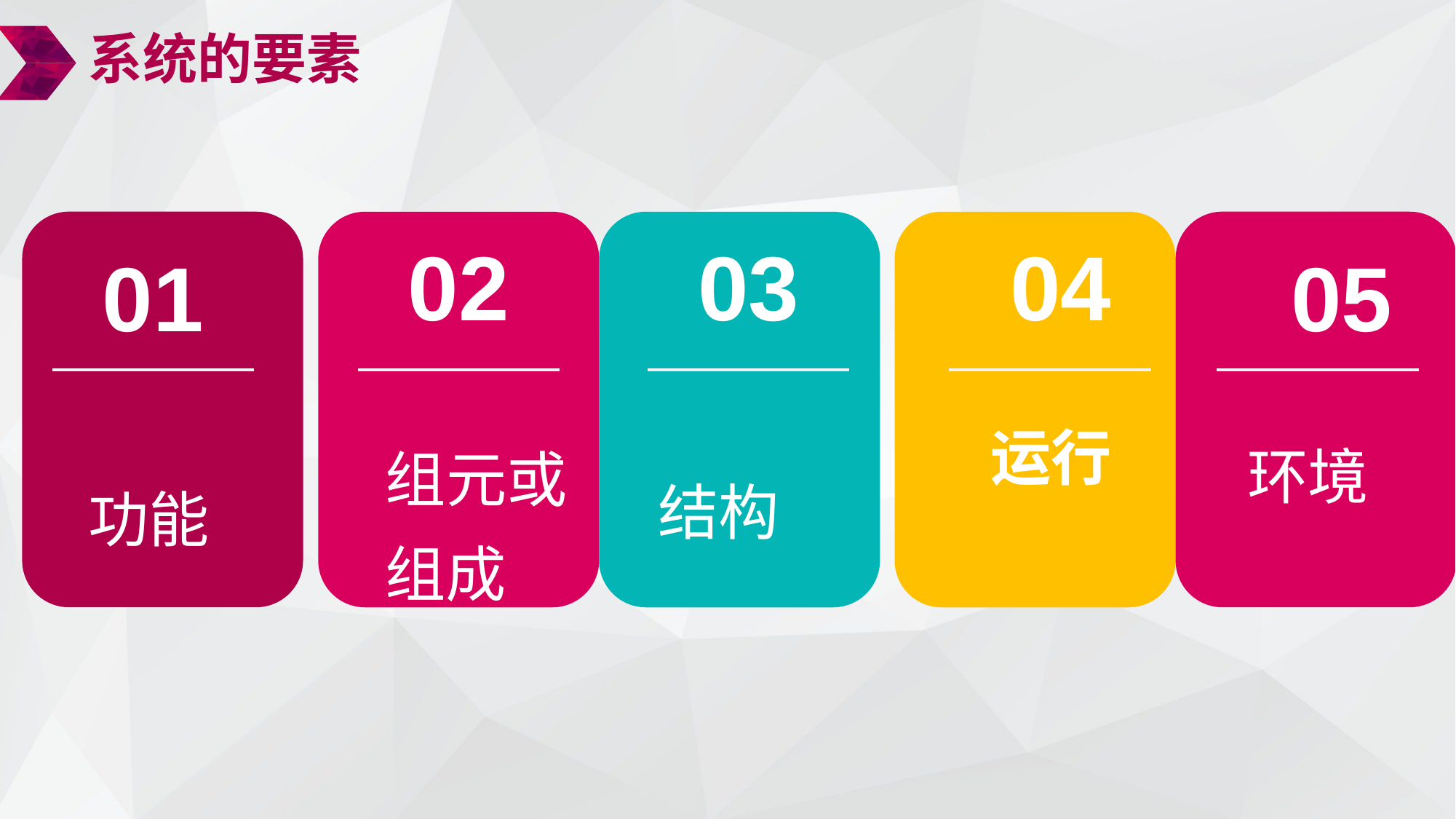

系统的要素

02
03
04
01
05

结构

功能

组元或组成
运行

环境